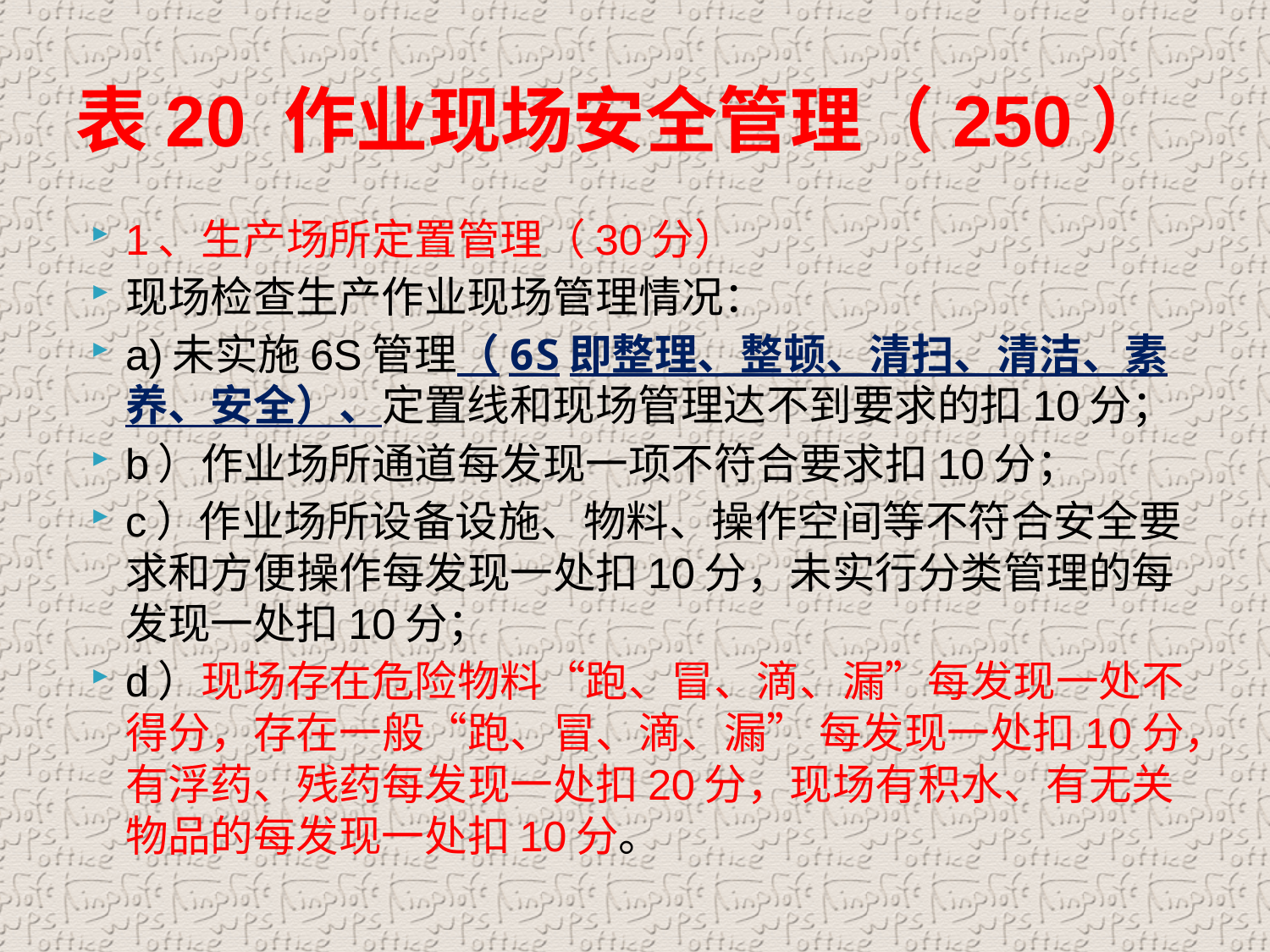

# 表20 作业现场安全管理（250）
1、生产场所定置管理（30分）
现场检查生产作业现场管理情况：
a)未实施6S管理（6S即整理、整顿、清扫、清洁、素养、安全）、定置线和现场管理达不到要求的扣10分；
b）作业场所通道每发现一项不符合要求扣10分；
c）作业场所设备设施、物料、操作空间等不符合安全要求和方便操作每发现一处扣10分，未实行分类管理的每发现一处扣10分；
d）现场存在危险物料“跑、冒、滴、漏”每发现一处不得分，存在一般“跑、冒、滴、漏” 每发现一处扣10分，有浮药、残药每发现一处扣20分，现场有积水、有无关物品的每发现一处扣10分。